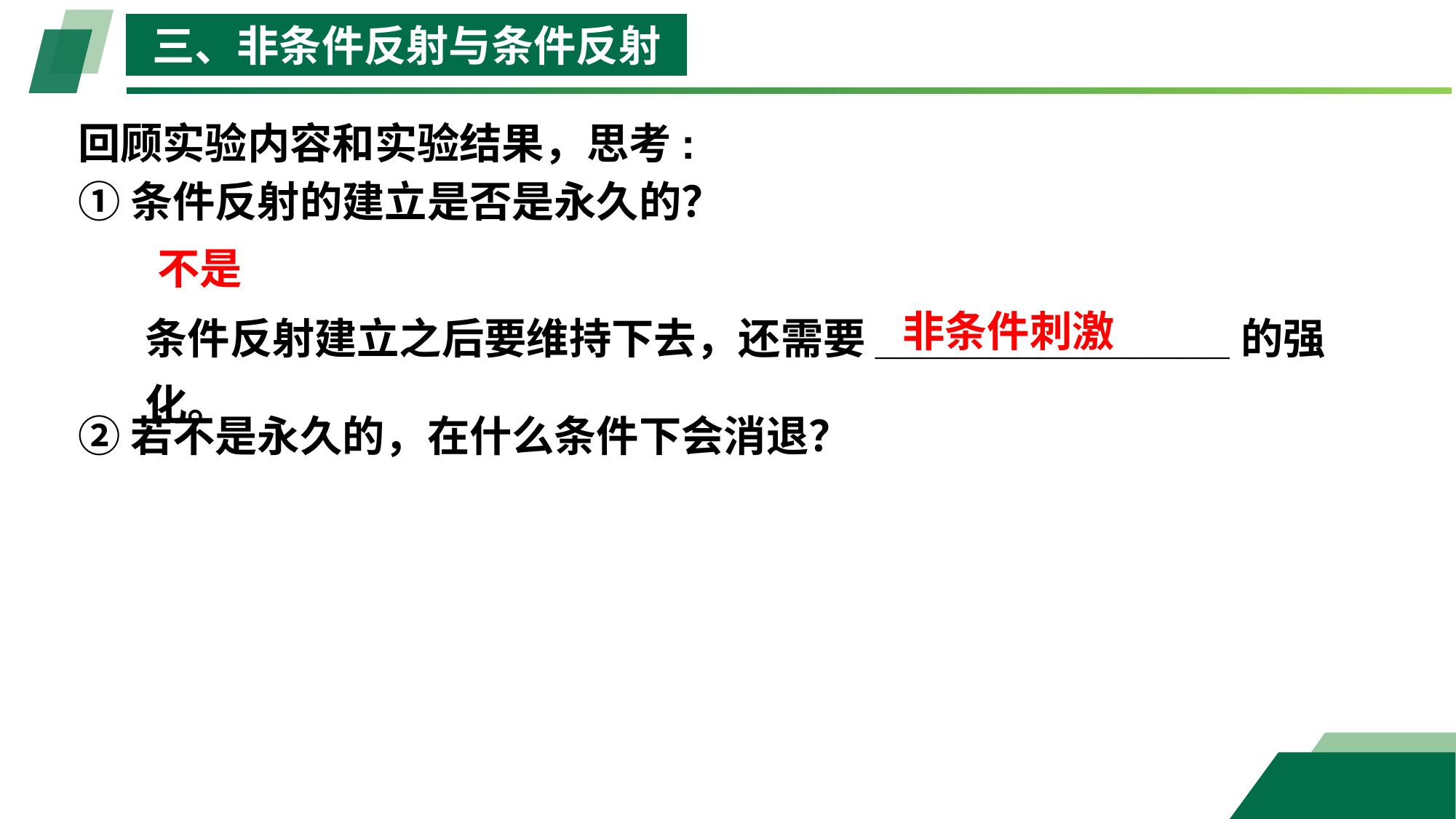

三、非条件反射与条件反射
回顾实验内容和实验结果，思考:
①条件反射的建立是否是永久的？

②若不是永久的，在什么条件下会消退？
不是
条件反射建立之后要维持下去，还需要_______________的强化。
非条件刺激